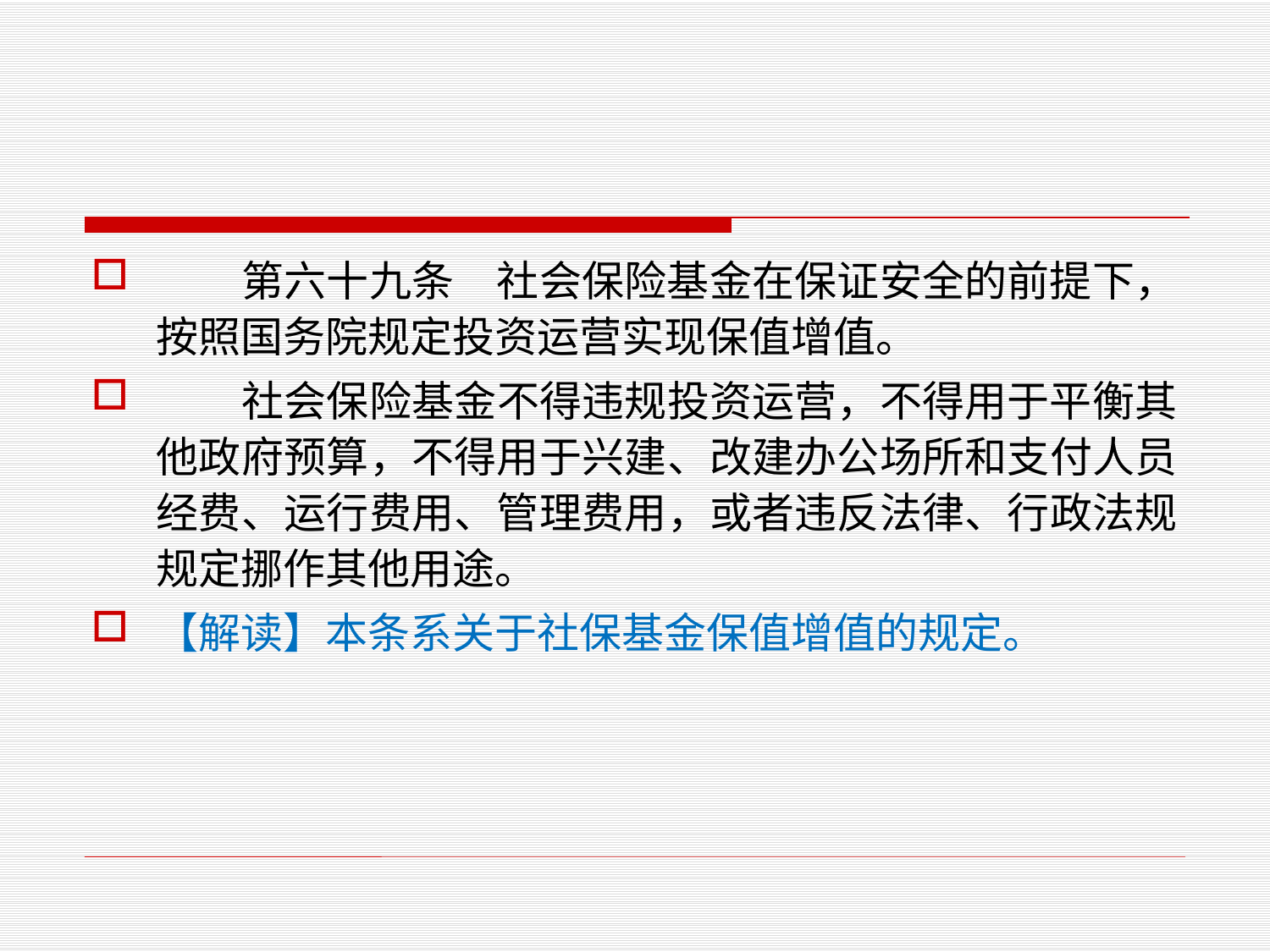

第六十九条　社会保险基金在保证安全的前提下，按照国务院规定投资运营实现保值增值。
　　社会保险基金不得违规投资运营，不得用于平衡其他政府预算，不得用于兴建、改建办公场所和支付人员经费、运行费用、管理费用，或者违反法律、行政法规规定挪作其他用途。
【解读】本条系关于社保基金保值增值的规定。